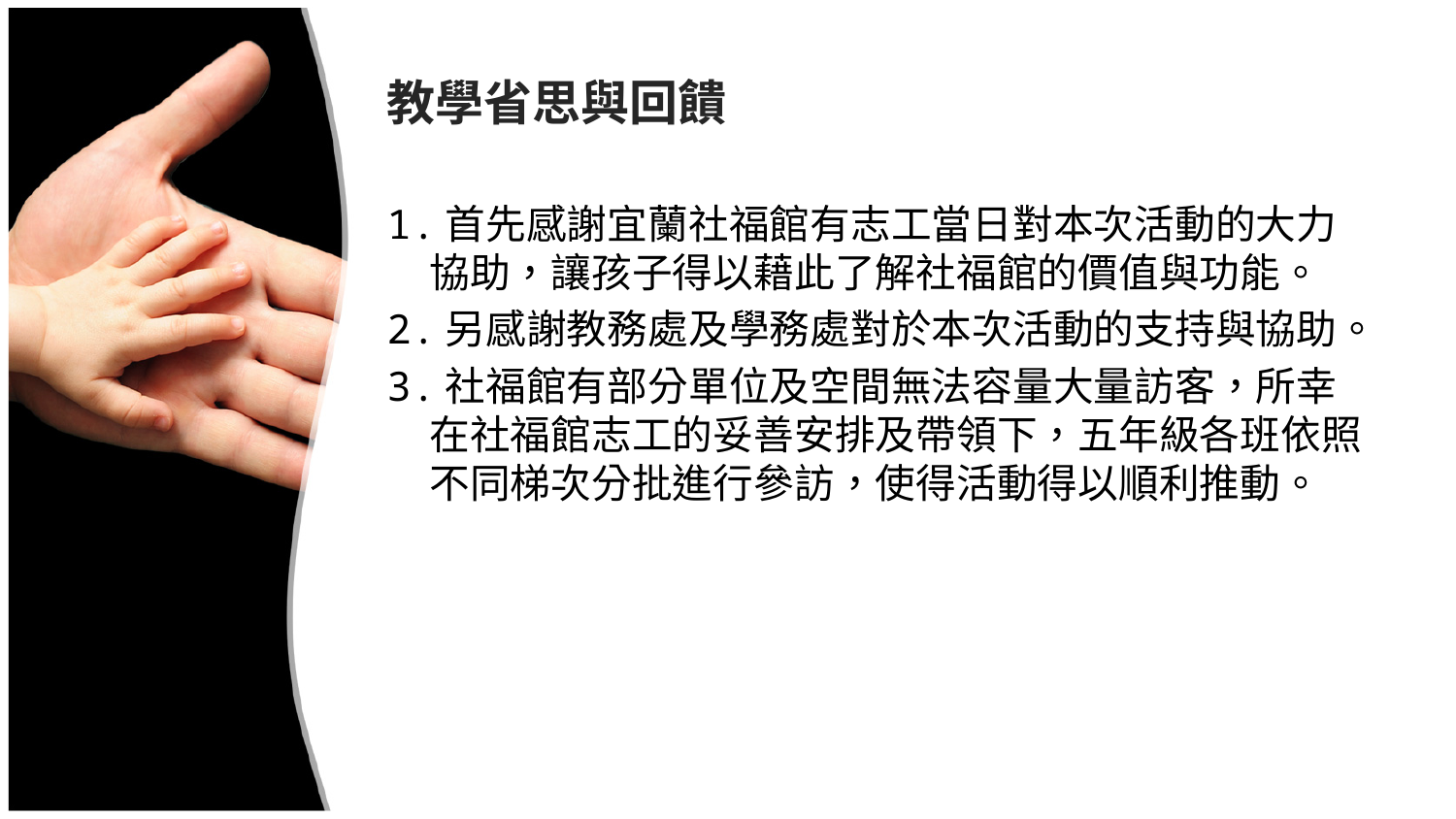

# 教學省思與回饋
1.首先感謝宜蘭社福館有志工當日對本次活動的大力協助，讓孩子得以藉此了解社福館的價值與功能。
2.另感謝教務處及學務處對於本次活動的支持與協助。
3.社福館有部分單位及空間無法容量大量訪客，所幸在社福館志工的妥善安排及帶領下，五年級各班依照不同梯次分批進行參訪，使得活動得以順利推動。